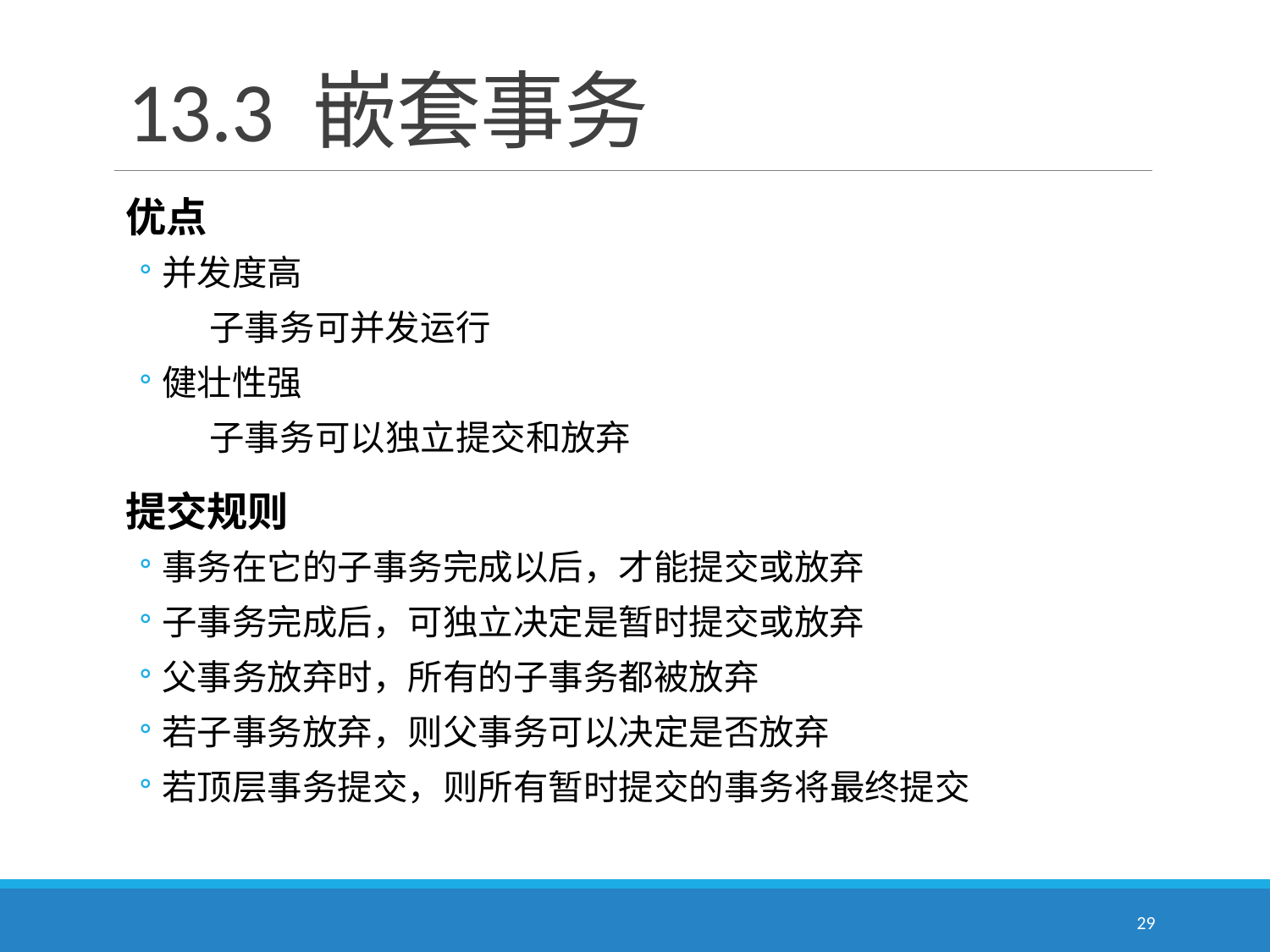

# 13.3 嵌套事务
优点
并发度高
　　子事务可并发运行
健壮性强
　　子事务可以独立提交和放弃
提交规则
事务在它的子事务完成以后，才能提交或放弃
子事务完成后，可独立决定是暂时提交或放弃
父事务放弃时，所有的子事务都被放弃
若子事务放弃，则父事务可以决定是否放弃
若顶层事务提交，则所有暂时提交的事务将最终提交

29